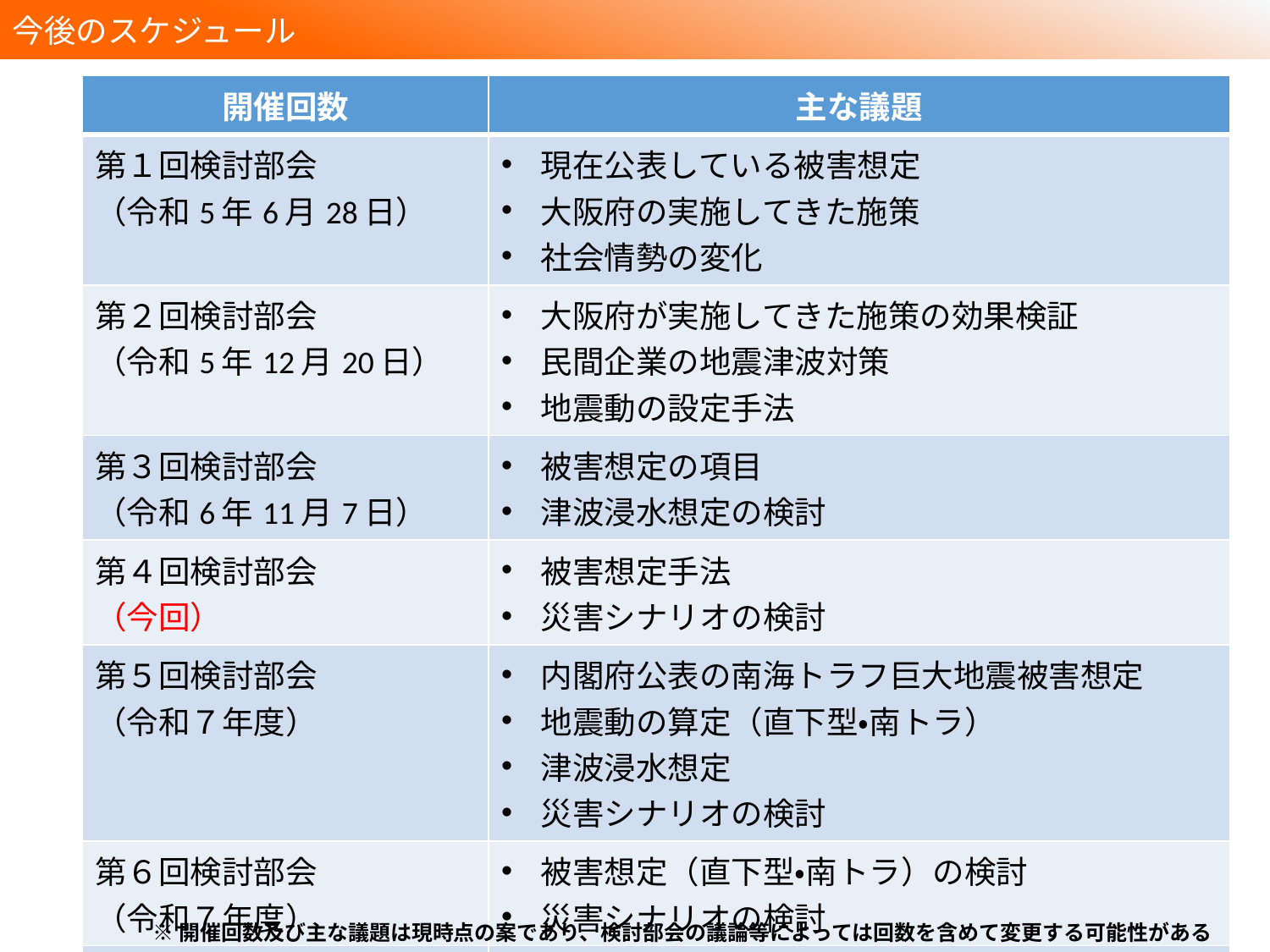

今後のスケジュール
| 開催回数 | 主な議題 |
| --- | --- |
| 第１回検討部会 （令和5年6月28日） | 現在公表している被害想定 大阪府の実施してきた施策 社会情勢の変化 |
| 第２回検討部会 （令和5年12月20日） | 大阪府が実施してきた施策の効果検証 民間企業の地震津波対策 地震動の設定手法 |
| 第３回検討部会 （令和6年11月7日） | 被害想定の項目 津波浸水想定の検討 |
| 第４回検討部会 （今回） | 被害想定手法 災害シナリオの検討 |
| 第５回検討部会 （令和７年度） | 内閣府公表の南海トラフ巨大地震被害想定 地震動の算定（直下型・南トラ） 津波浸水想定 災害シナリオの検討 |
| 第６回検討部会 （令和７年度） | 被害想定（直下型・南トラ）の検討 災害シナリオの検討 |
| 第７回検討部会 （令和８年度） | 報告書とりまとめ |
※開催回数及び主な議題は現時点の案であり、検討部会の議論等によっては回数を含めて変更する可能性がある